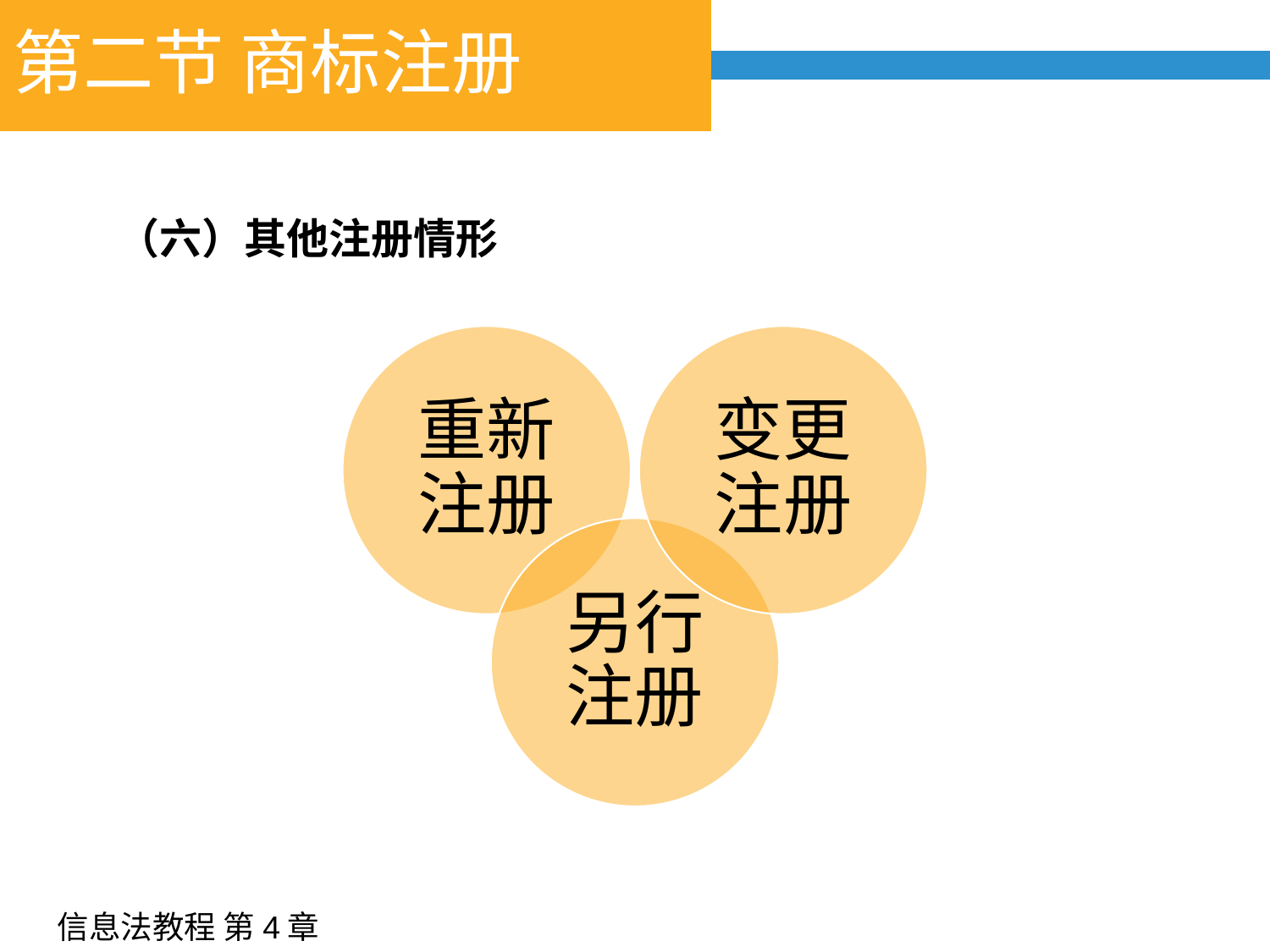

# 第二节 商标注册
（六）其他注册情形
重新注册
另行注册
变更注册
信息法教程 第4章